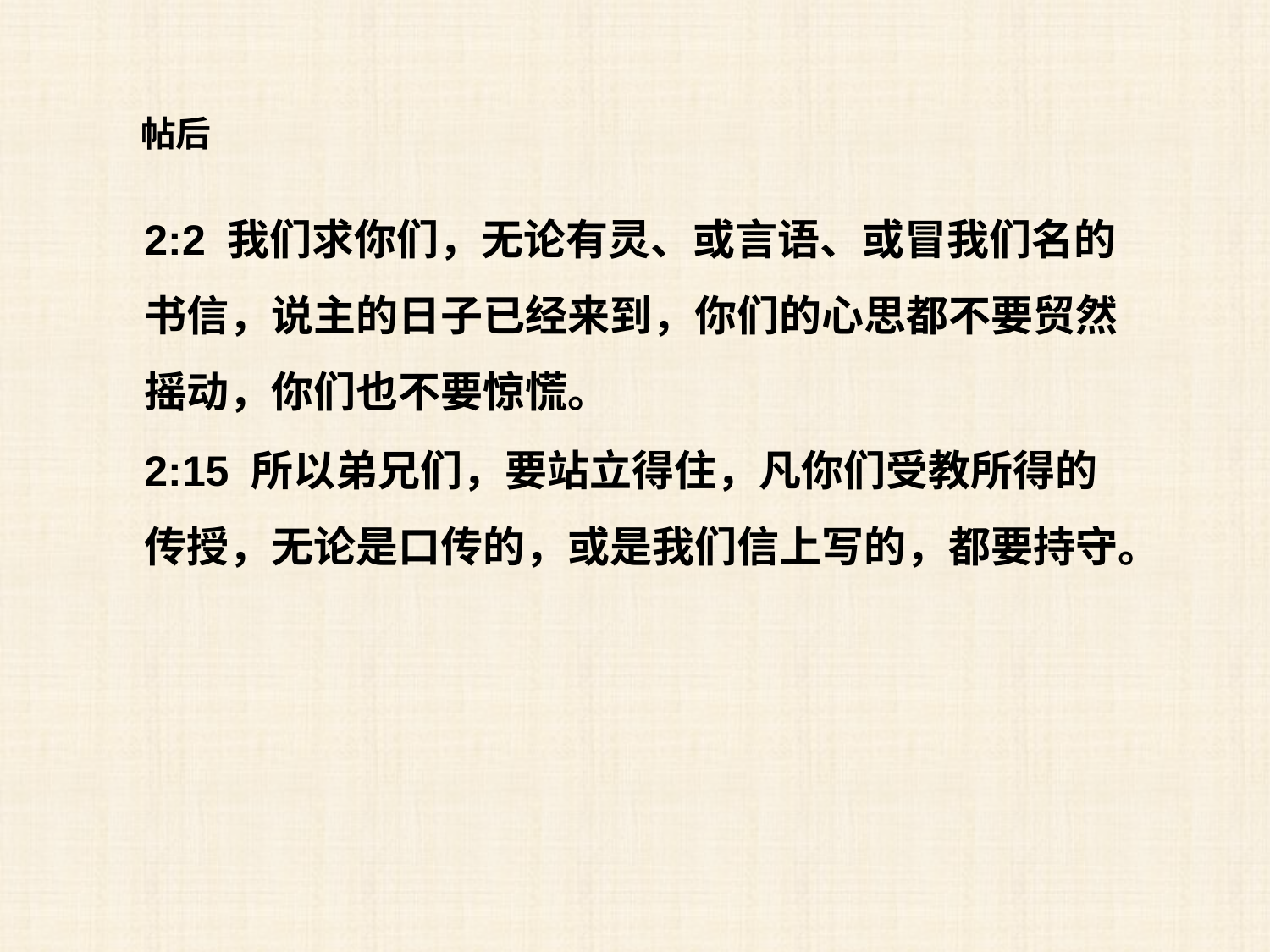

帖后
2:2 我们求你们，无论有灵、或言语、或冒我们名的书信，说主的日子已经来到，你们的心思都不要贸然摇动，你们也不要惊慌。
2:15 所以弟兄们，要站立得住，凡你们受教所得的传授，无论是口传的，或是我们信上写的，都要持守。